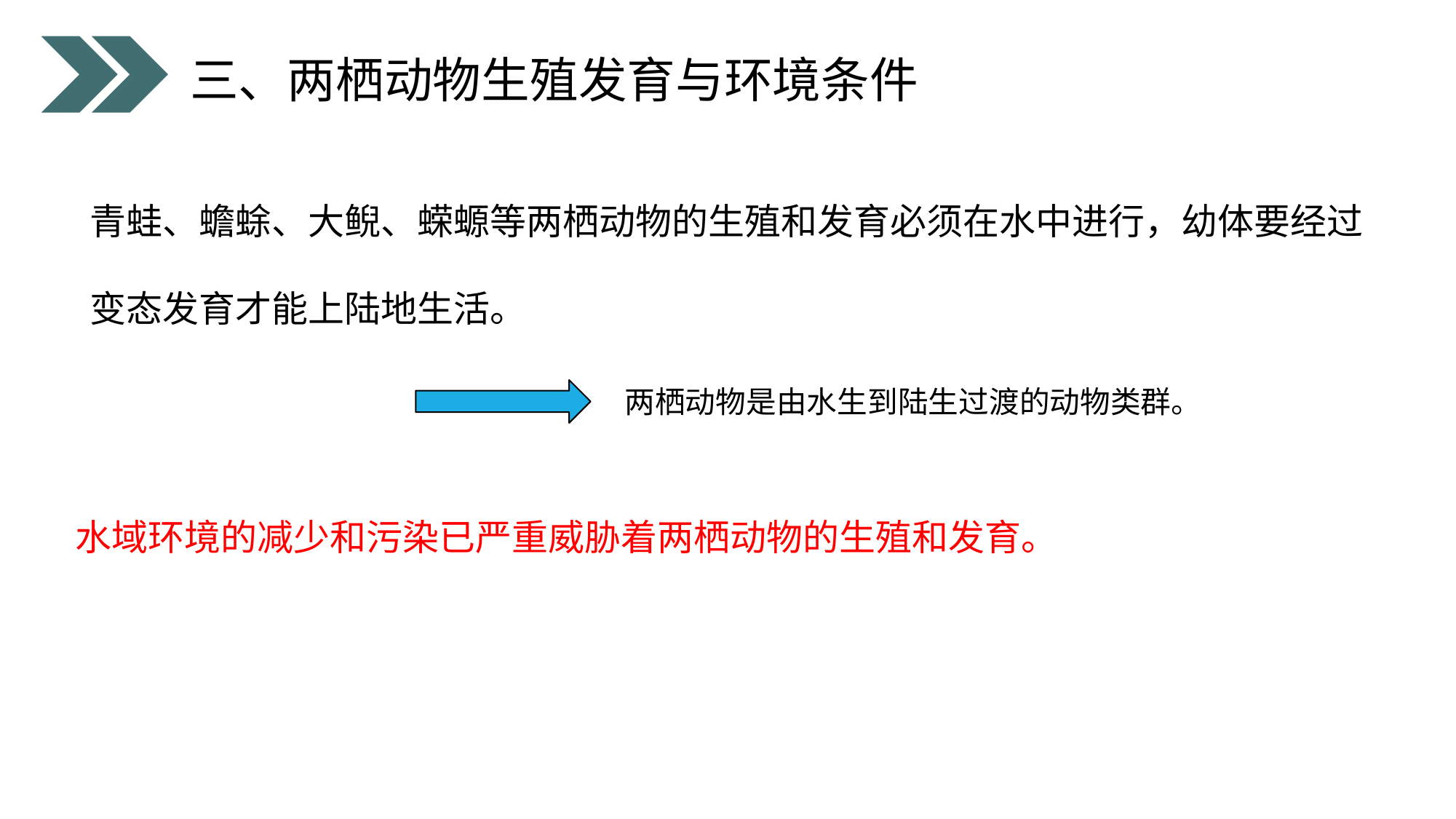

三、两栖动物生殖发育与环境条件
青蛙、蟾蜍、大鲵、蝾螈等两栖动物的生殖和发育必须在水中进行，幼体要经过变态发育才能上陆地生活。
两栖动物是由水生到陆生过渡的动物类群。

水域环境的减少和污染已严重威胁着两栖动物的生殖和发育。